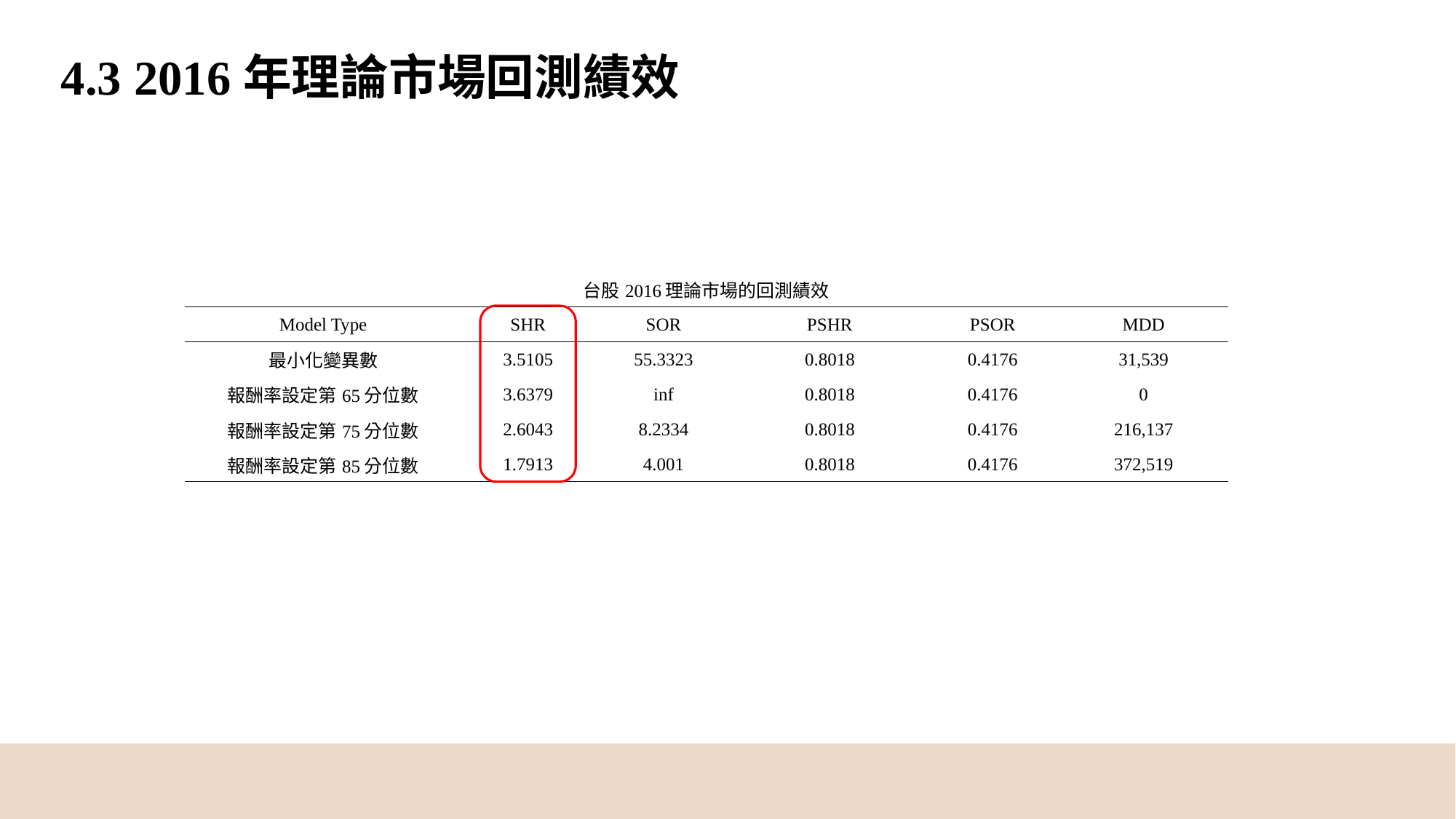

4.3 2016年理論市場回測績效
| 台股2016理論市場的回測績效 |  |  |  |  |  |
| --- | --- | --- | --- | --- | --- |
| Model Type | SHR | SOR | PSHR | PSOR | MDD |
| 最小化變異數 | 3.5105 | 55.3323 | 0.8018 | 0.4176 | 31,539 |
| 報酬率設定第65分位數 | 3.6379 | inf | 0.8018 | 0.4176 | 0 |
| 報酬率設定第75分位數 | 2.6043 | 8.2334 | 0.8018 | 0.4176 | 216,137 |
| 報酬率設定第85分位數 | 1.7913 | 4.001 | 0.8018 | 0.4176 | 372,519 |